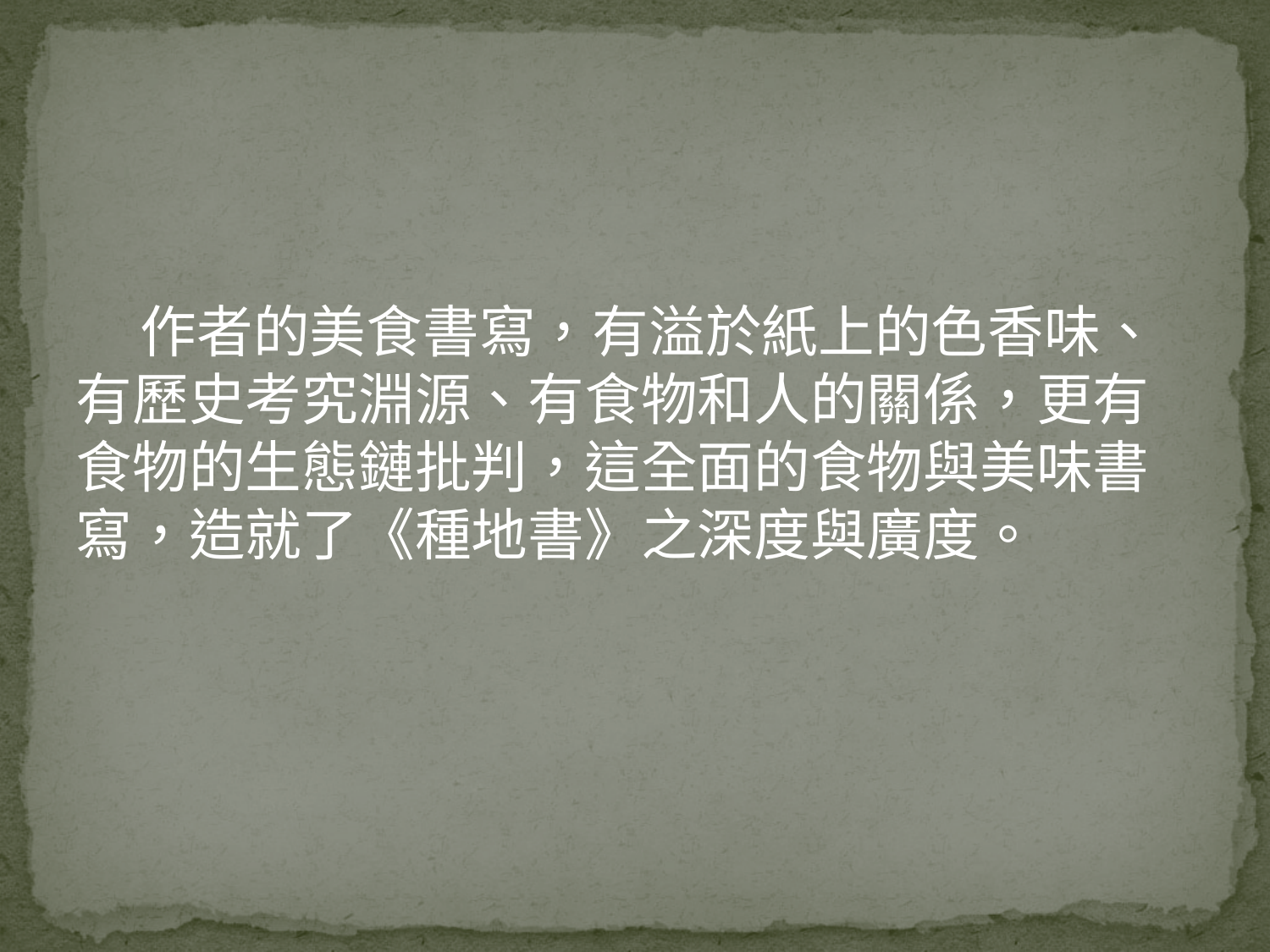

#

    作者的美食書寫，有溢於紙上的色香味、有歷史考究淵源、有食物和人的關係，更有食物的生態鏈批判，這全面的食物與美味書寫，造就了《種地書》之深度與廣度。